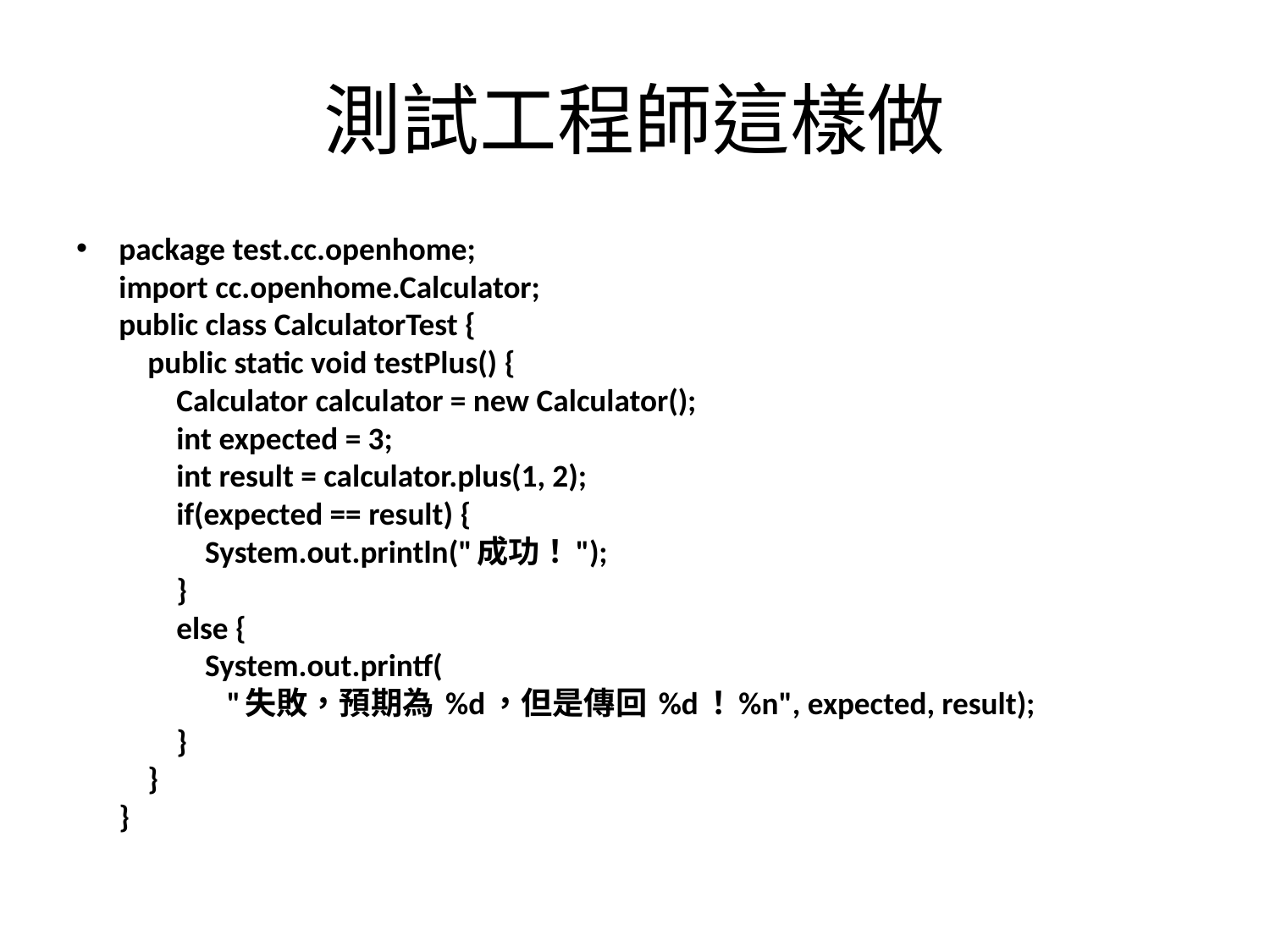

# 測試工程師這樣做
package test.cc.openhome;
import cc.openhome.Calculator;
public class CalculatorTest {
    public static void testPlus() {
        Calculator calculator = new Calculator();
        int expected = 3;
        int result = calculator.plus(1, 2);
        if(expected == result) {
            System.out.println("成功！");
        }
        else {
            System.out.printf(
               "失敗，預期為 %d，但是傳回 %d！%n", expected, result);
        }
    }
}